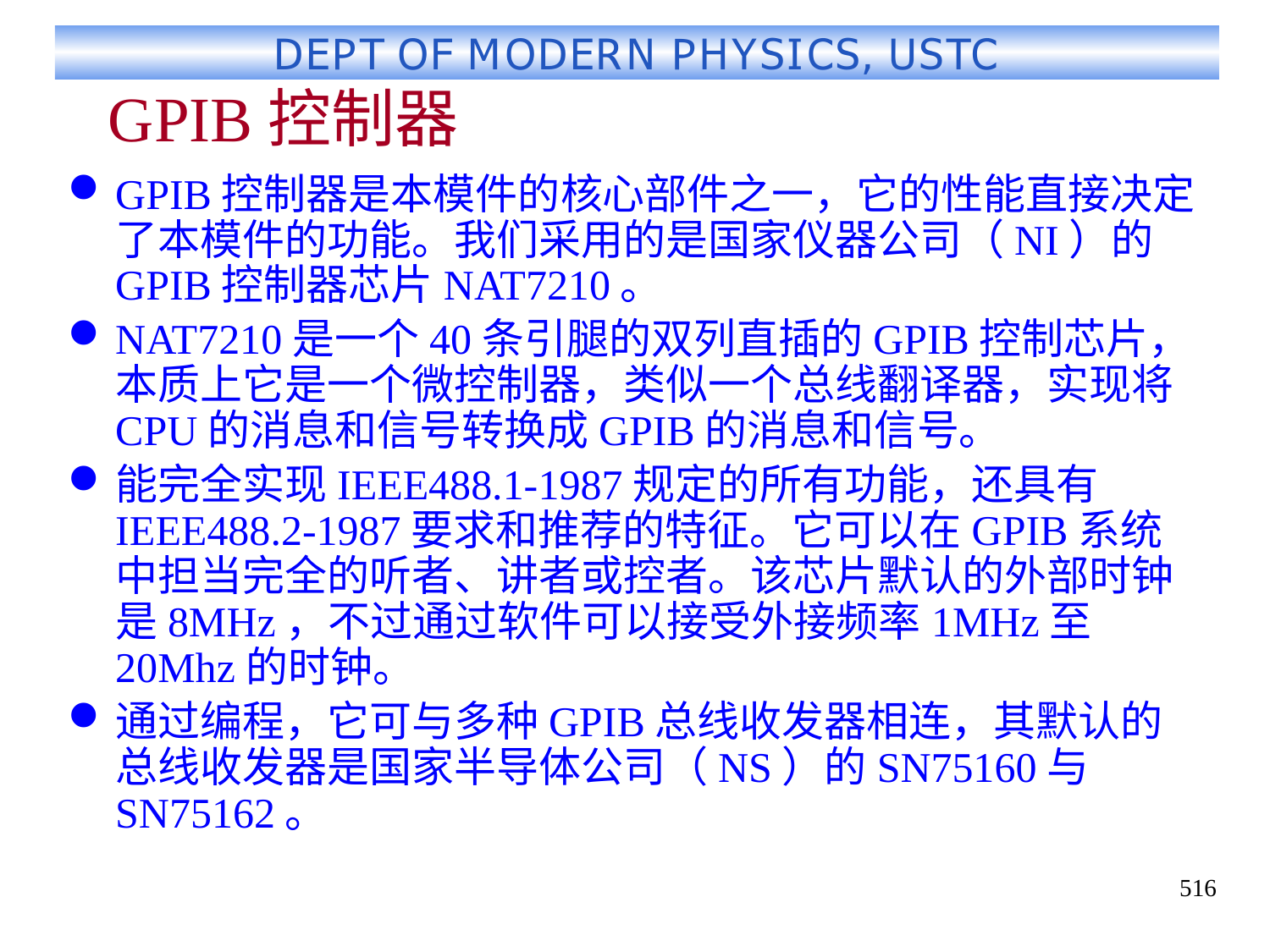

# GPIB控制器
GPIB控制器是本模件的核心部件之一，它的性能直接决定了本模件的功能。我们采用的是国家仪器公司（NI）的GPIB控制器芯片NAT7210。
NAT7210是一个40条引腿的双列直插的GPIB控制芯片，本质上它是一个微控制器，类似一个总线翻译器，实现将CPU的消息和信号转换成GPIB的消息和信号。
能完全实现IEEE488.1-1987规定的所有功能，还具有IEEE488.2-1987要求和推荐的特征。它可以在GPIB系统中担当完全的听者、讲者或控者。该芯片默认的外部时钟是8MHz，不过通过软件可以接受外接频率1MHz至20Mhz的时钟。
通过编程，它可与多种GPIB总线收发器相连，其默认的总线收发器是国家半导体公司（NS）的SN75160与SN75162。
516